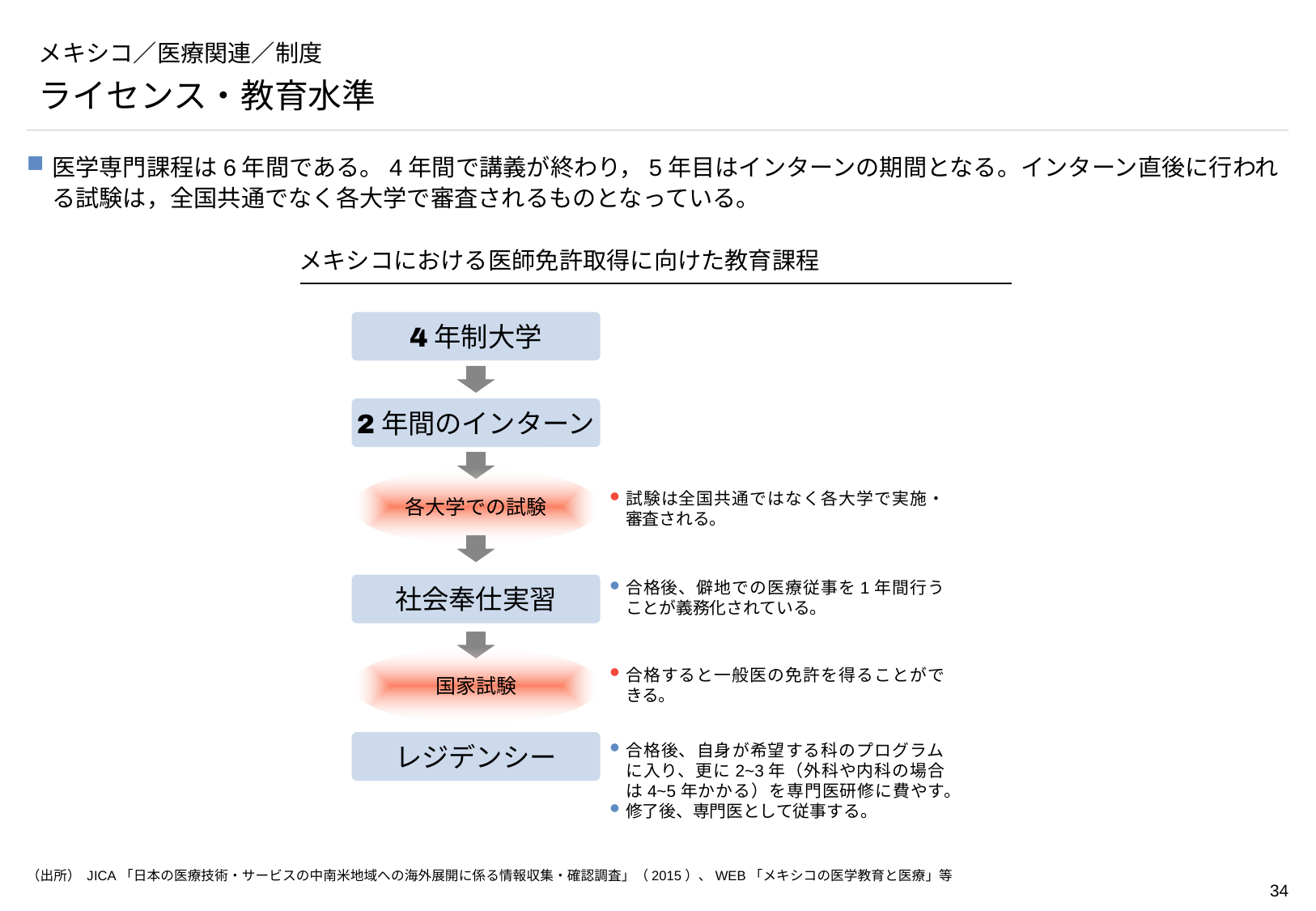

# メキシコ／医療関連／制度
ライセンス・教育水準
医学専門課程は6年間である。4年間で講義が終わり，5年目はインターンの期間となる。インターン直後に行われる試験は，全国共通でなく各大学で審査されるものとなっている。
メキシコにおける医師免許取得に向けた教育課程
4年制大学

2年間のインターン

試験は全国共通ではなく各大学で実施・審査される。
各大学での試験

合格後、僻地での医療従事を1年間行うことが義務化されている。
社会奉仕実習

合格すると一般医の免許を得ることができる。
国家試験
レジデンシー
合格後、自身が希望する科のプログラムに入り、更に2~3年（外科や内科の場合は4~5年かかる）を専門医研修に費やす。
修了後、専門医として従事する。
（出所） JICA「日本の医療技術・サービスの中南米地域への海外展開に係る情報収集・確認調査」（2015）、WEB「メキシコの医学教育と医療」等